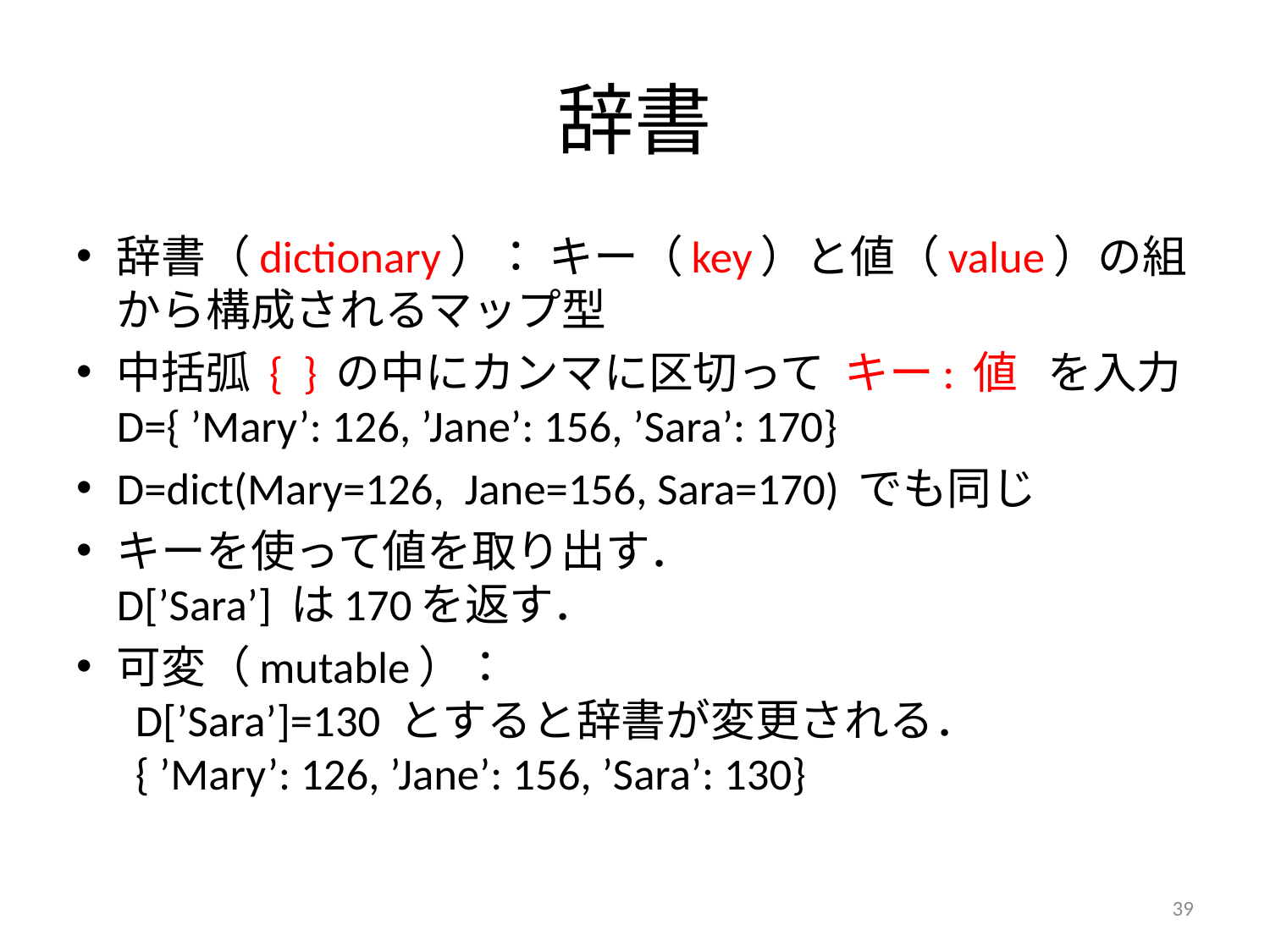

# 辞書
辞書（dictionary）： キー（key）と値（value）の組から構成されるマップ型
中括弧 {  } の中にカンマに区切って  キー: 値   を入力
D={ ’Mary’: 126, ’Jane’: 156, ’Sara’: 170}
D=dict(Mary=126,  Jane=156, Sara=170) でも同じ
キーを使って値を取り出す．
D[’Sara’] は170を返す．
可変（mutable）：
 D[’Sara’]=130 とすると辞書が変更される．
 { ’Mary’: 126, ’Jane’: 156, ’Sara’: 130}
39